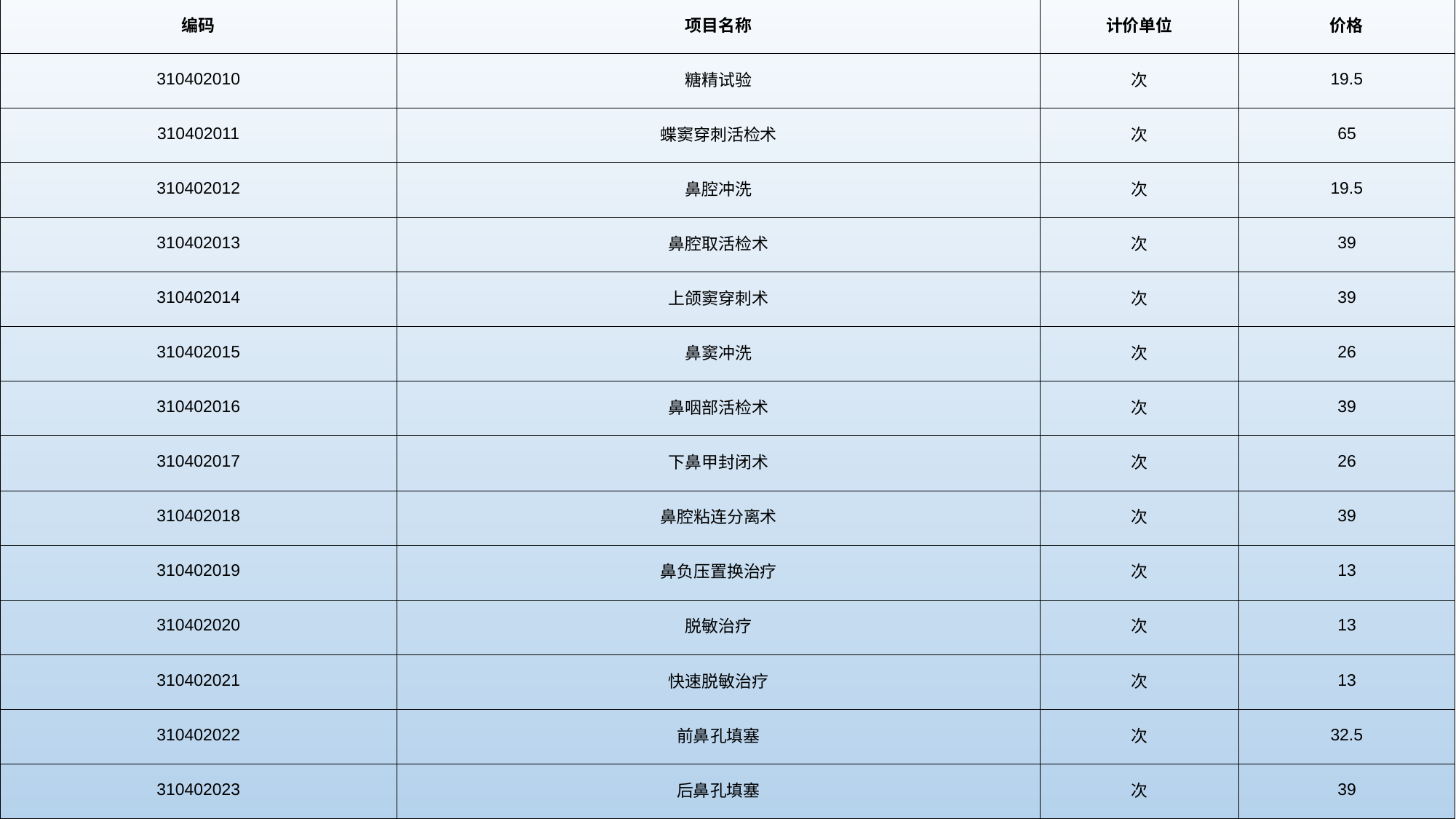

| 编码 | 项目名称 | 计价单位 | 价格 |
| --- | --- | --- | --- |
| 310402010 | 糖精试验 | 次 | 19.5 |
| 310402011 | 蝶窦穿刺活检术 | 次 | 65 |
| 310402012 | 鼻腔冲洗 | 次 | 19.5 |
| 310402013 | 鼻腔取活检术 | 次 | 39 |
| 310402014 | 上颌窦穿刺术 | 次 | 39 |
| 310402015 | 鼻窦冲洗 | 次 | 26 |
| 310402016 | 鼻咽部活检术 | 次 | 39 |
| 310402017 | 下鼻甲封闭术 | 次 | 26 |
| 310402018 | 鼻腔粘连分离术 | 次 | 39 |
| 310402019 | 鼻负压置换治疗 | 次 | 13 |
| 310402020 | 脱敏治疗 | 次 | 13 |
| 310402021 | 快速脱敏治疗 | 次 | 13 |
| 310402022 | 前鼻孔填塞 | 次 | 32.5 |
| 310402023 | 后鼻孔填塞 | 次 | 39 |